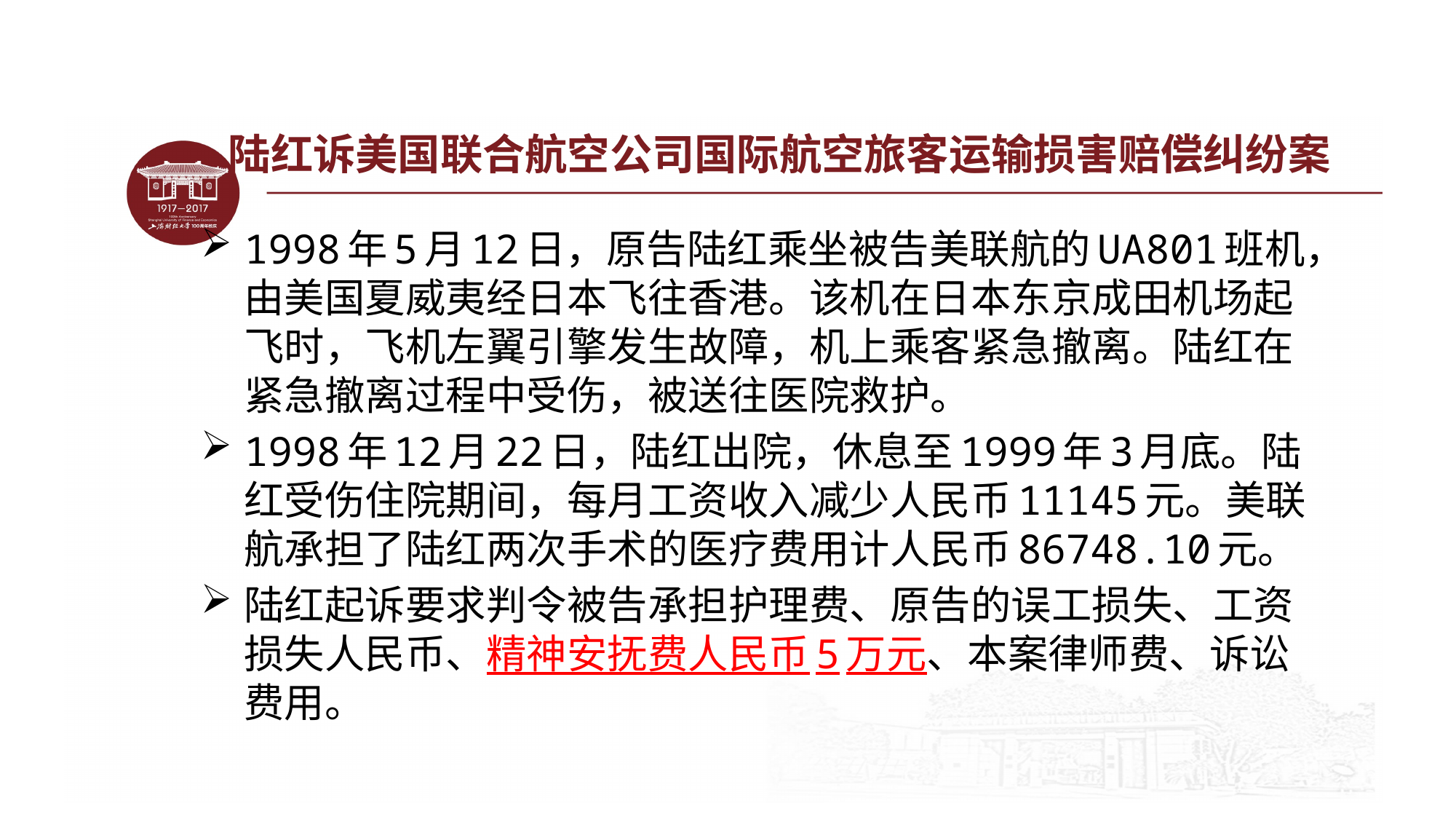

# 陆红诉美国联合航空公司国际航空旅客运输损害赔偿纠纷案
1998年5月12日，原告陆红乘坐被告美联航的UA801班机，由美国夏威夷经日本飞往香港。该机在日本东京成田机场起飞时，飞机左翼引擎发生故障，机上乘客紧急撤离。陆红在紧急撤离过程中受伤，被送往医院救护。
1998年12月22日，陆红出院，休息至1999年3月底。陆红受伤住院期间，每月工资收入减少人民币11145元。美联航承担了陆红两次手术的医疗费用计人民币86748.10元。
陆红起诉要求判令被告承担护理费、原告的误工损失、工资损失人民币、精神安抚费人民币5万元、本案律师费、诉讼费用。